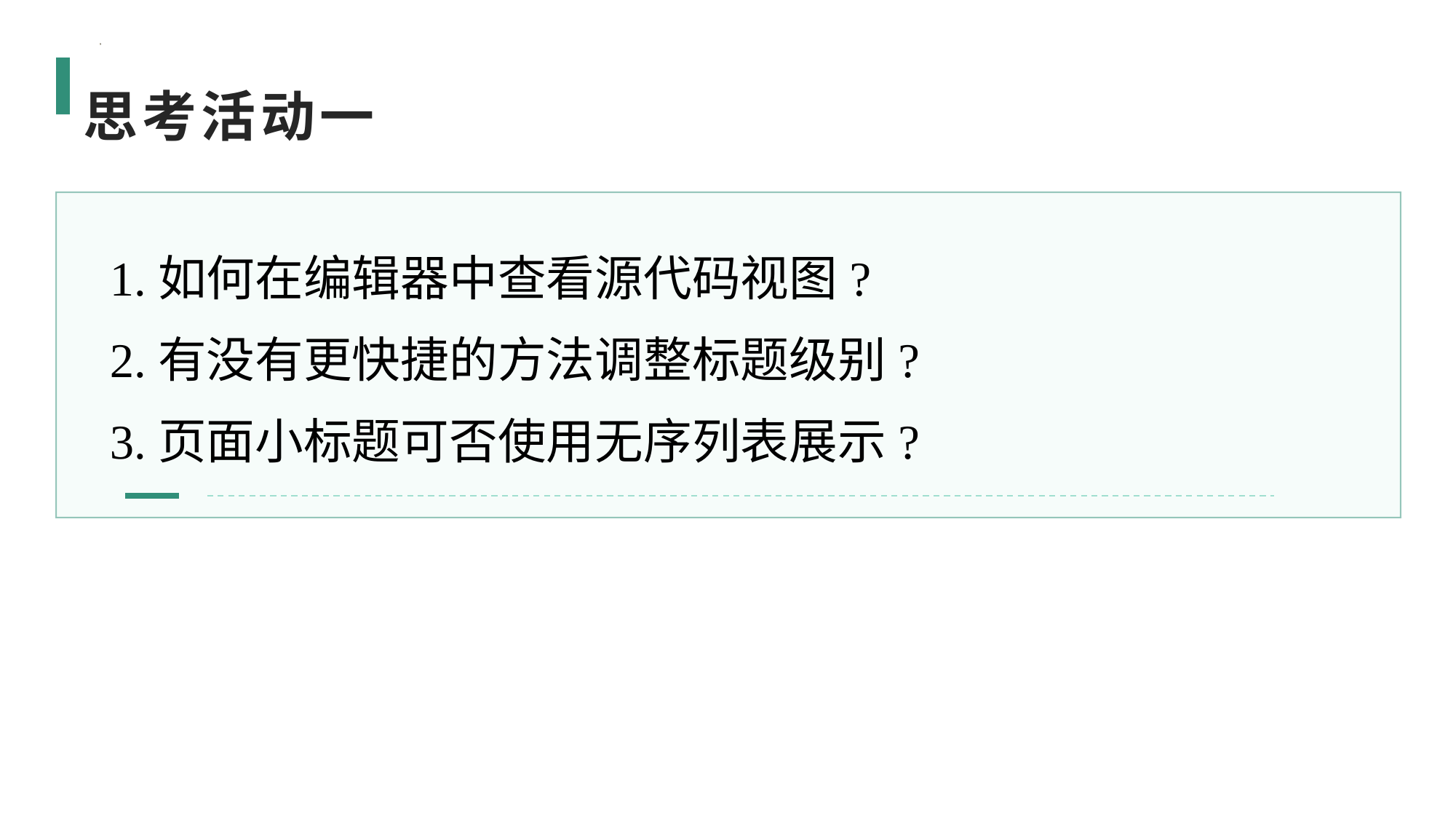

# 思考活动一

1.如何在编辑器中查看源代码视图?
2.有没有更快捷的方法调整标题级别?
3.页面小标题可否使用无序列表展示?